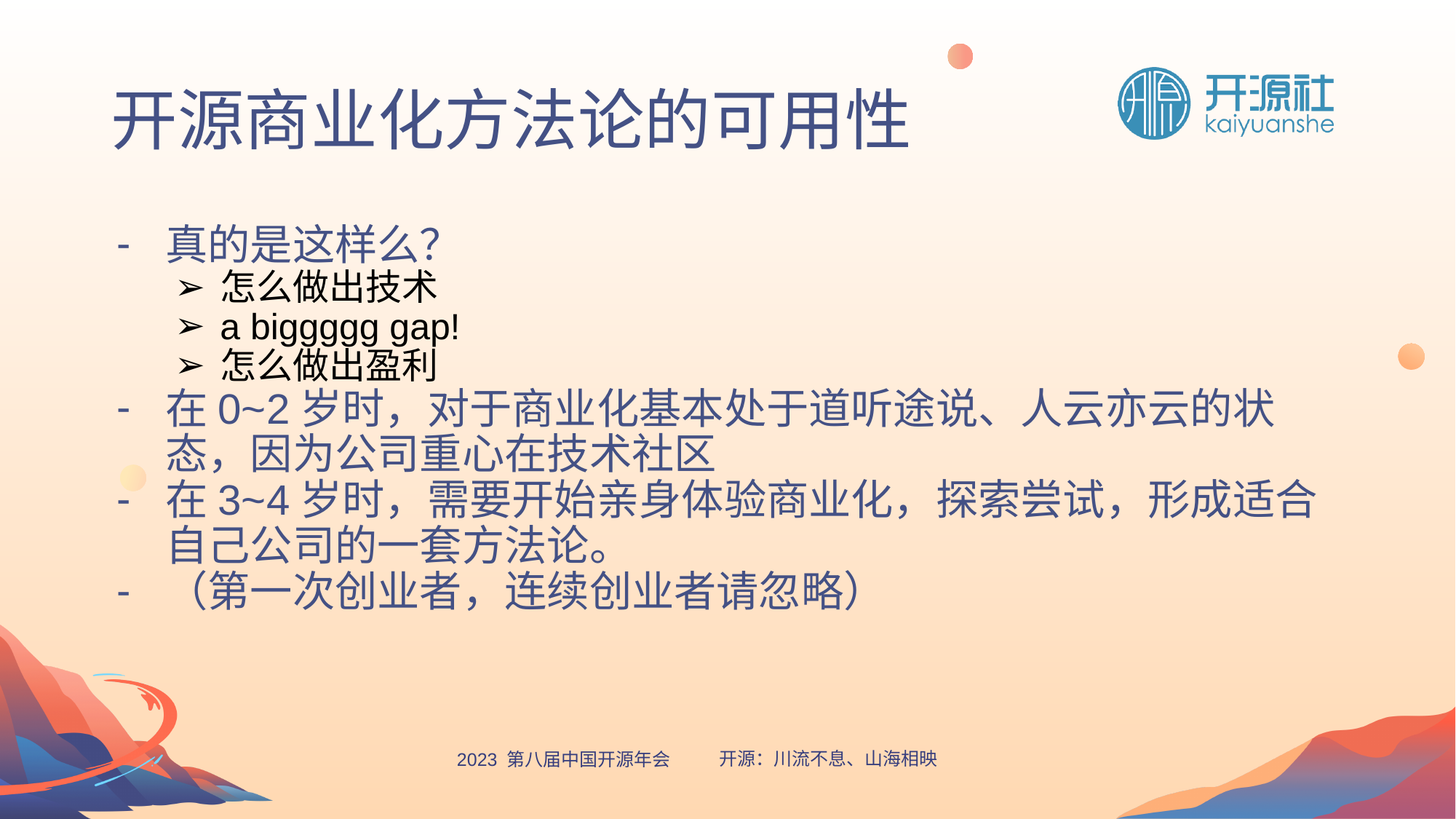

# 开源商业化方法论的可用性
真的是这样么？
怎么做出技术
a biggggg gap!
怎么做出盈利
在0~2岁时，对于商业化基本处于道听途说、人云亦云的状态，因为公司重心在技术社区
在3~4岁时，需要开始亲身体验商业化，探索尝试，形成适合自己公司的一套方法论。
（第一次创业者，连续创业者请忽略）